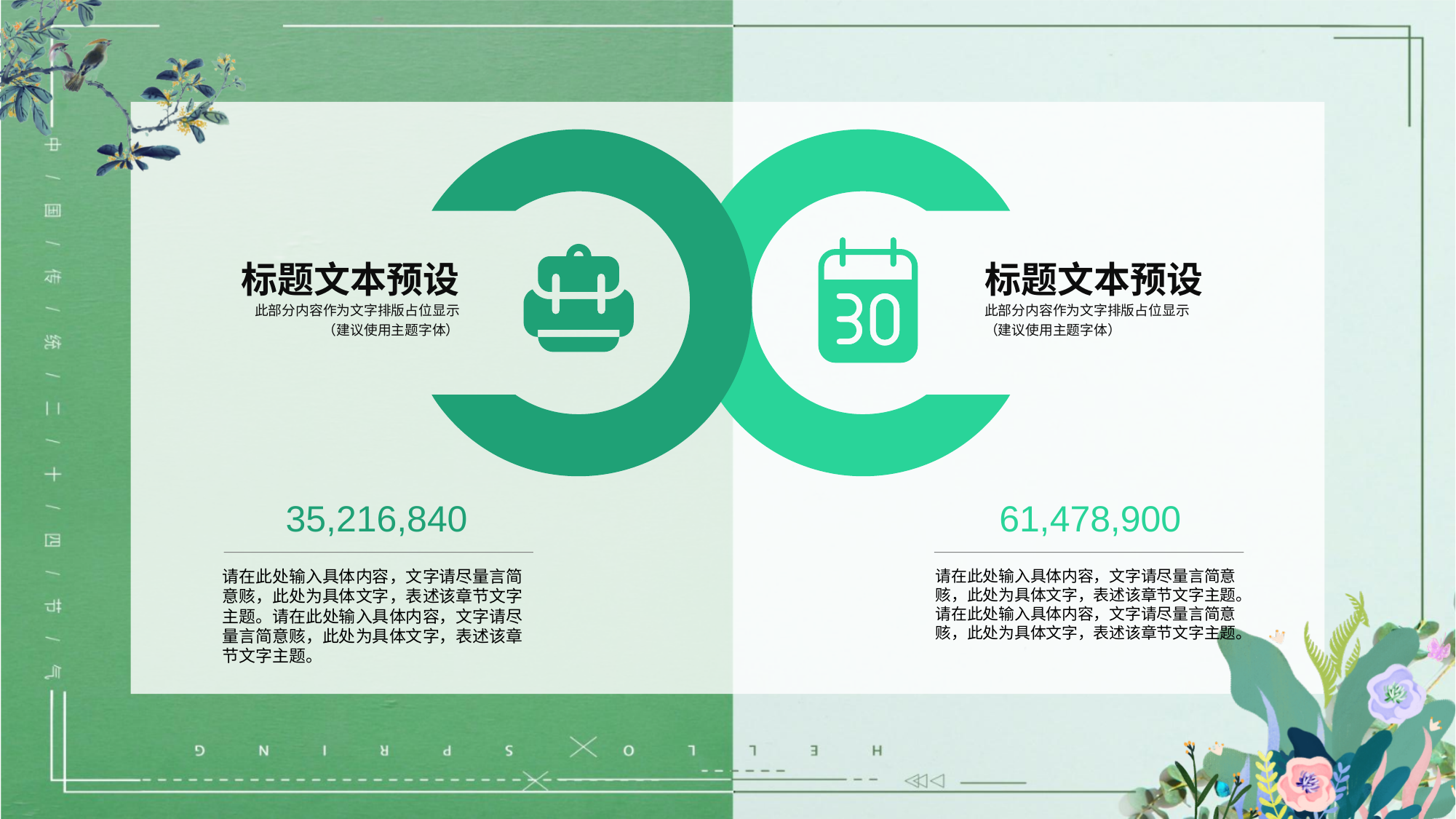

标题文本预设
此部分内容作为文字排版占位显示
（建议使用主题字体）

标题文本预设
此部分内容作为文字排版占位显示
（建议使用主题字体）
35,216,840
61,478,900

请在此处输入具体内容，文字请尽量言简意赅，此处为具体文字，表述该章节文字主题。请在此处输入具体内容，文字请尽量言简意赅，此处为具体文字，表述该章节文字主题。

请在此处输入具体内容，文字请尽量言简意赅，此处为具体文字，表述该章节文字主题。请在此处输入具体内容，文字请尽量言简意赅，此处为具体文字，表述该章节文字主题。